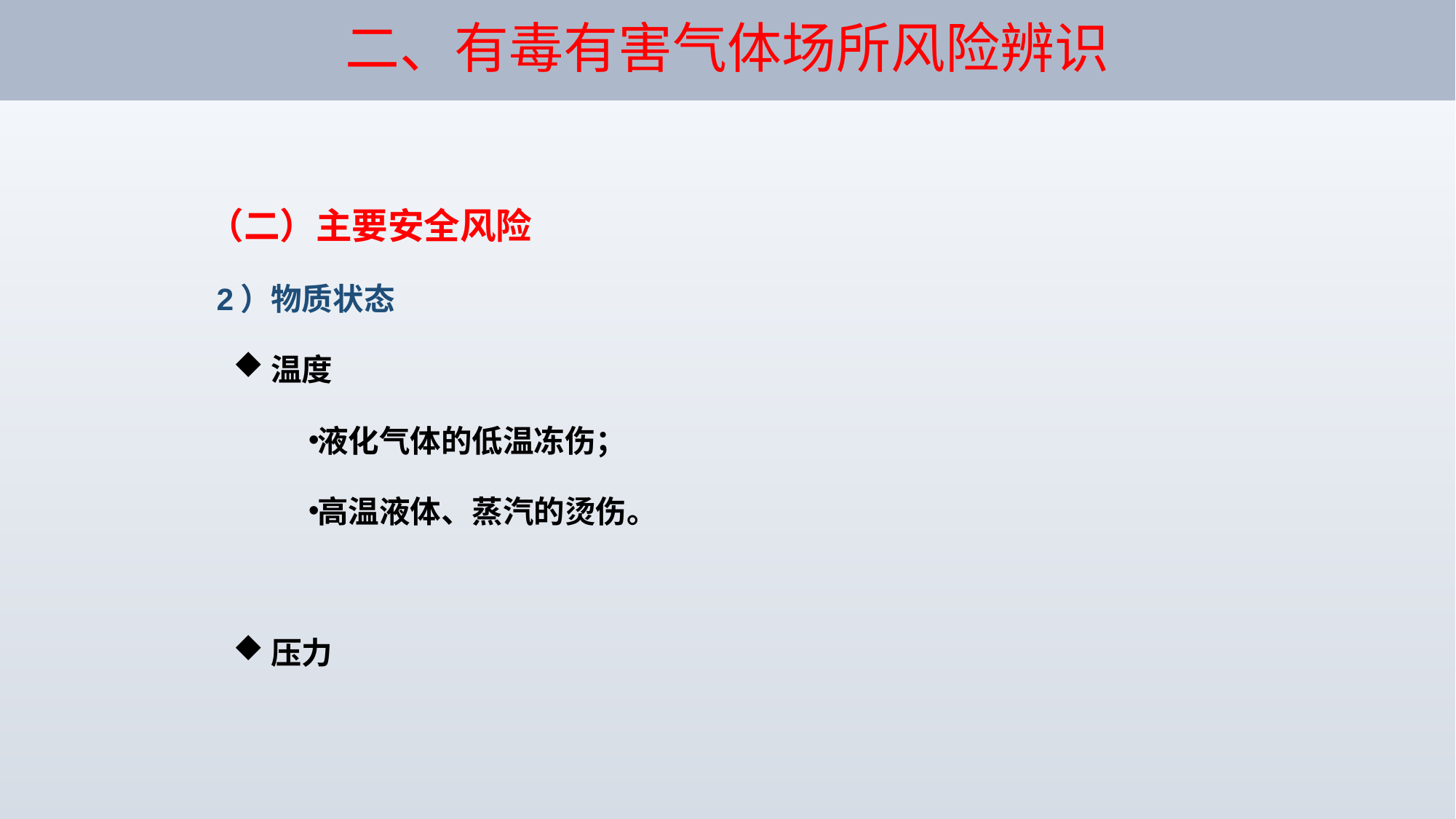

# 二、有毒有害气体场所风险辨识
（二）主要安全风险
 2）物质状态
温度
液化气体的低温冻伤；
高温液体、蒸汽的烫伤。

压力